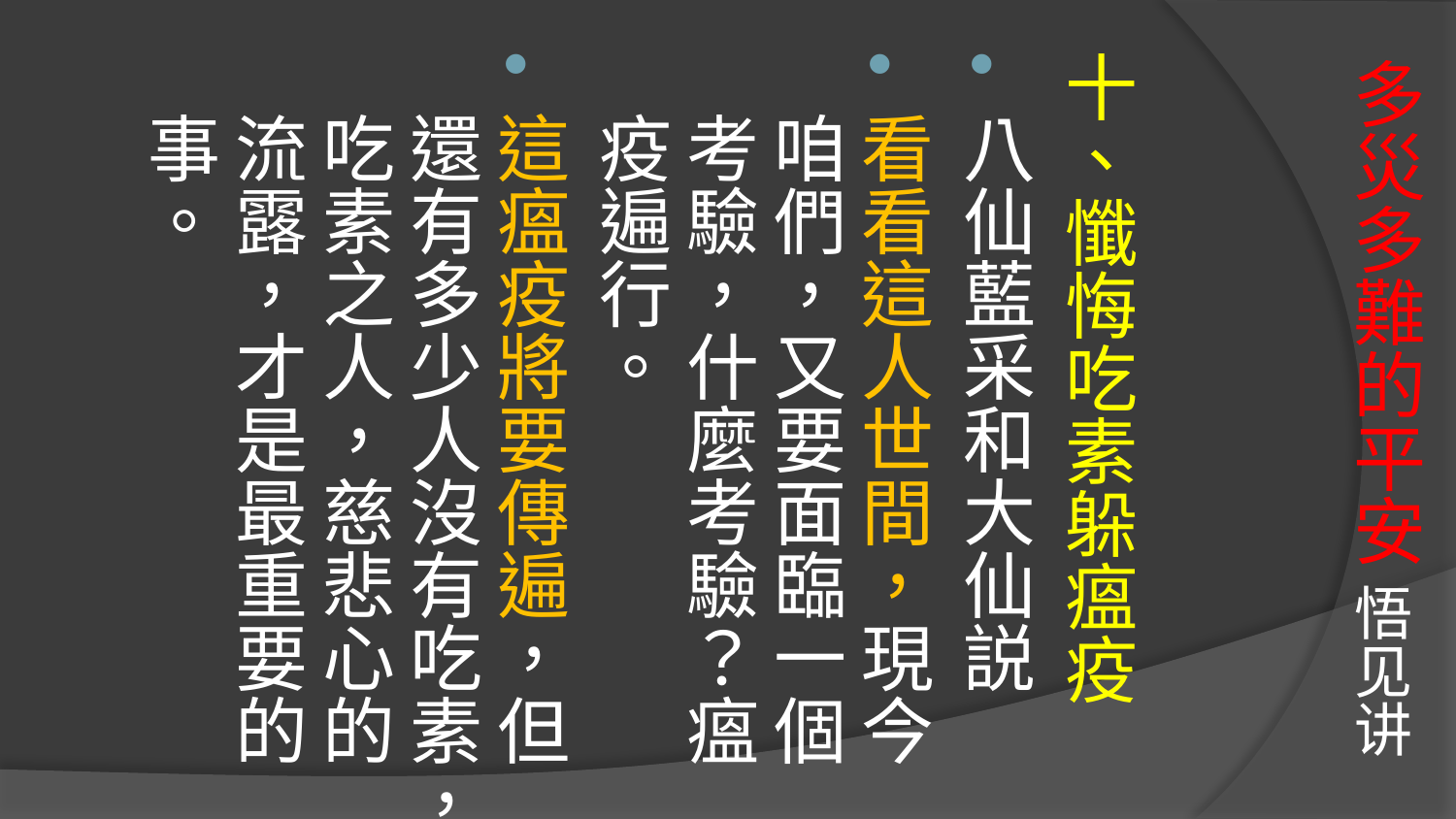

# 多災多難的平安 悟见讲
十、懺悔吃素躲瘟疫
八仙藍采和大仙説
看看這人世間，現今咱們，又要面臨一個考驗，什麼考驗？瘟疫遍行。
這瘟疫將要傳遍，但還有多少人沒有吃素，吃素之人，慈悲心的流露，才是最重要的事。